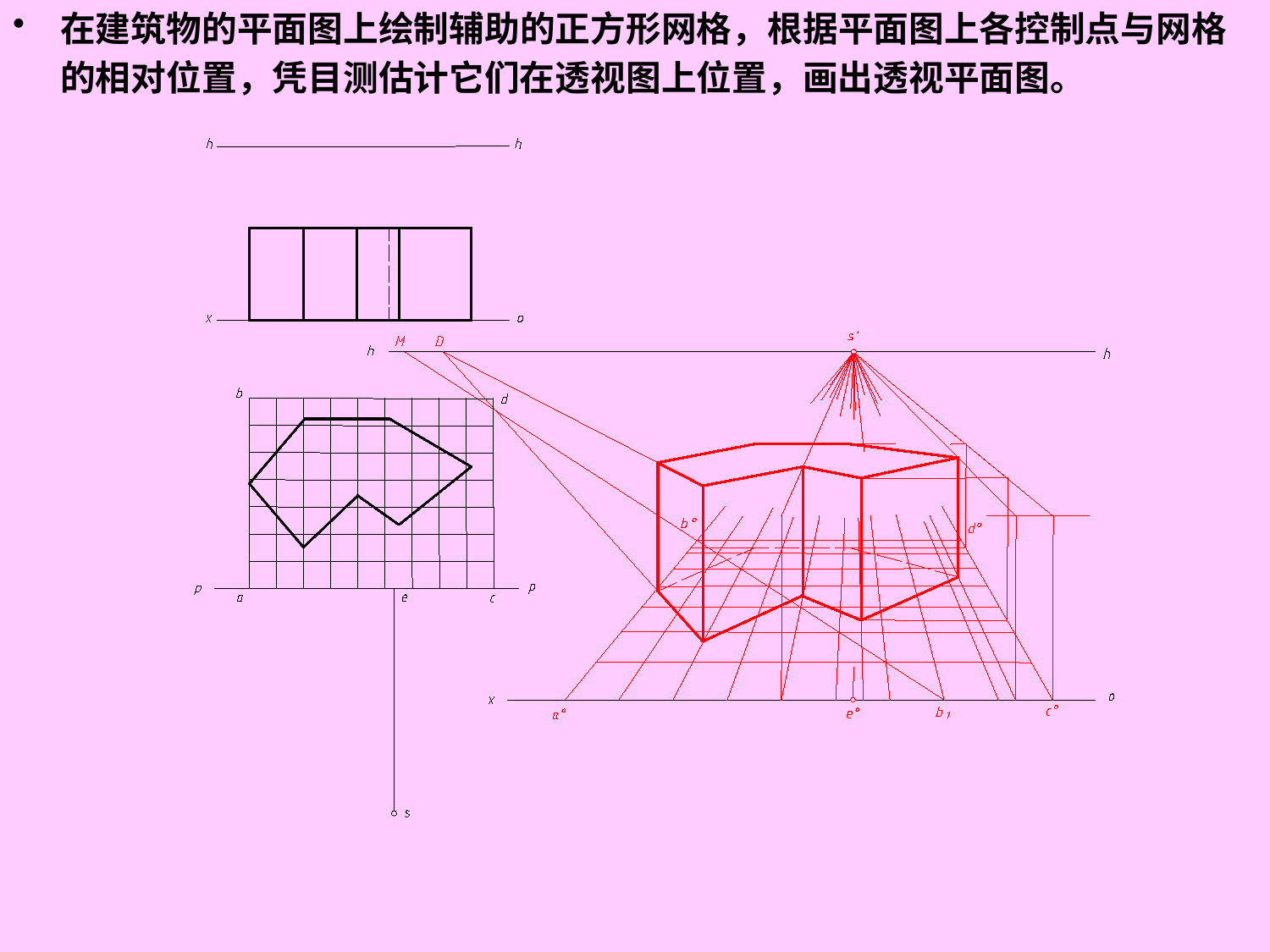

在建筑物的平面图上绘制辅助的正方形网格，根据平面图上各控制点与网格的相对位置，凭目测估计它们在透视图上位置，画出透视平面图。